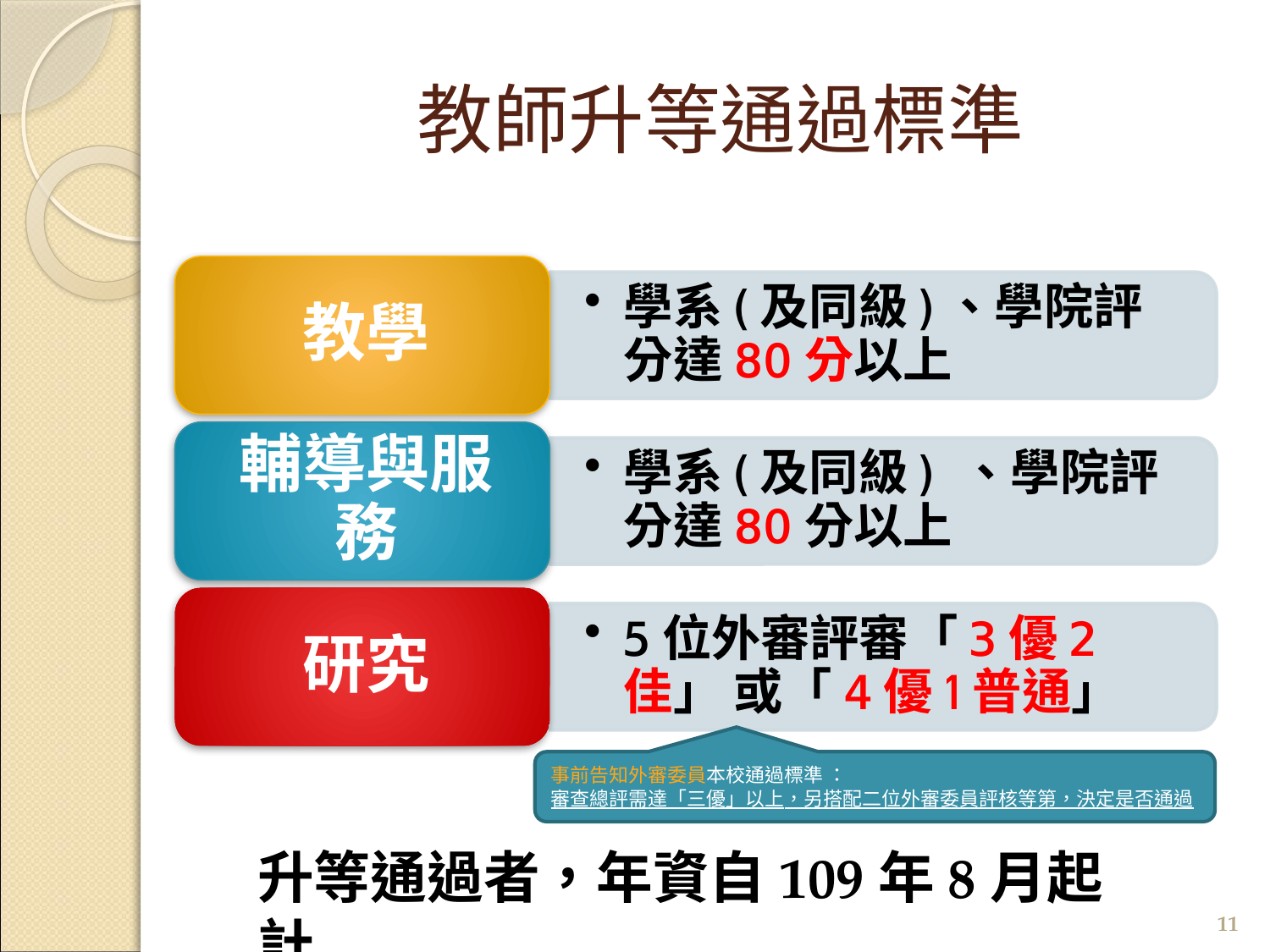

# 教師升等通過標準
學系(及同級)、學院評分達80分以上
教學
學系(及同級) 、學院評分達80分以上
輔導與服務
5位外審評審「3優2佳」 或「4優1普通」
研究
事前告知外審委員本校通過標準 ：
審查總評需達「三優」以上，另搭配二位外審委員評核等第，決定是否通過
升等通過者，年資自109年8月起計
11